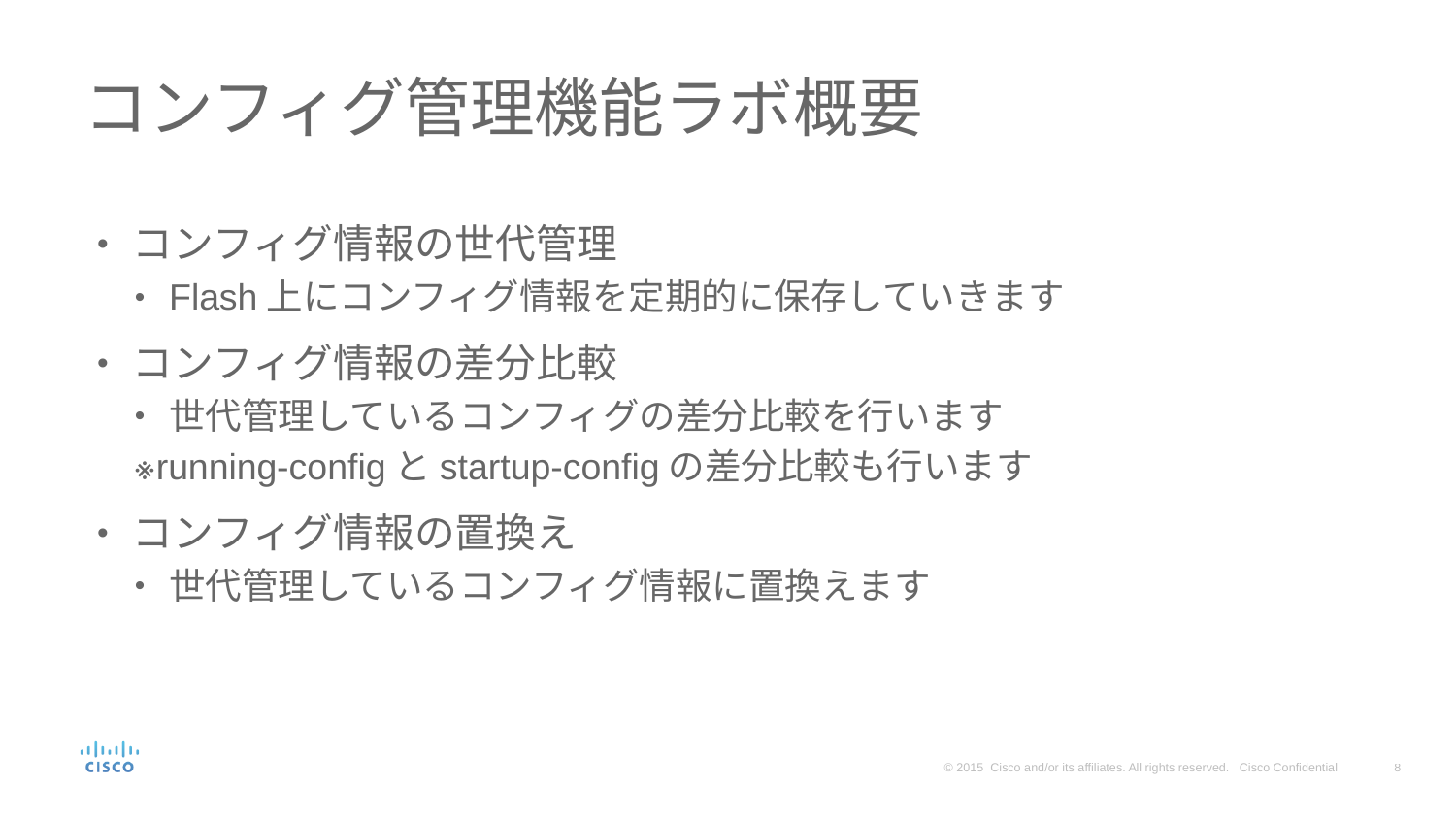

# コンフィグ管理機能ラボ概要
コンフィグ情報の世代管理
Flash上にコンフィグ情報を定期的に保存していきます
コンフィグ情報の差分比較
世代管理しているコンフィグの差分比較を行います
※running-configとstartup-configの差分比較も行います
コンフィグ情報の置換え
世代管理しているコンフィグ情報に置換えます